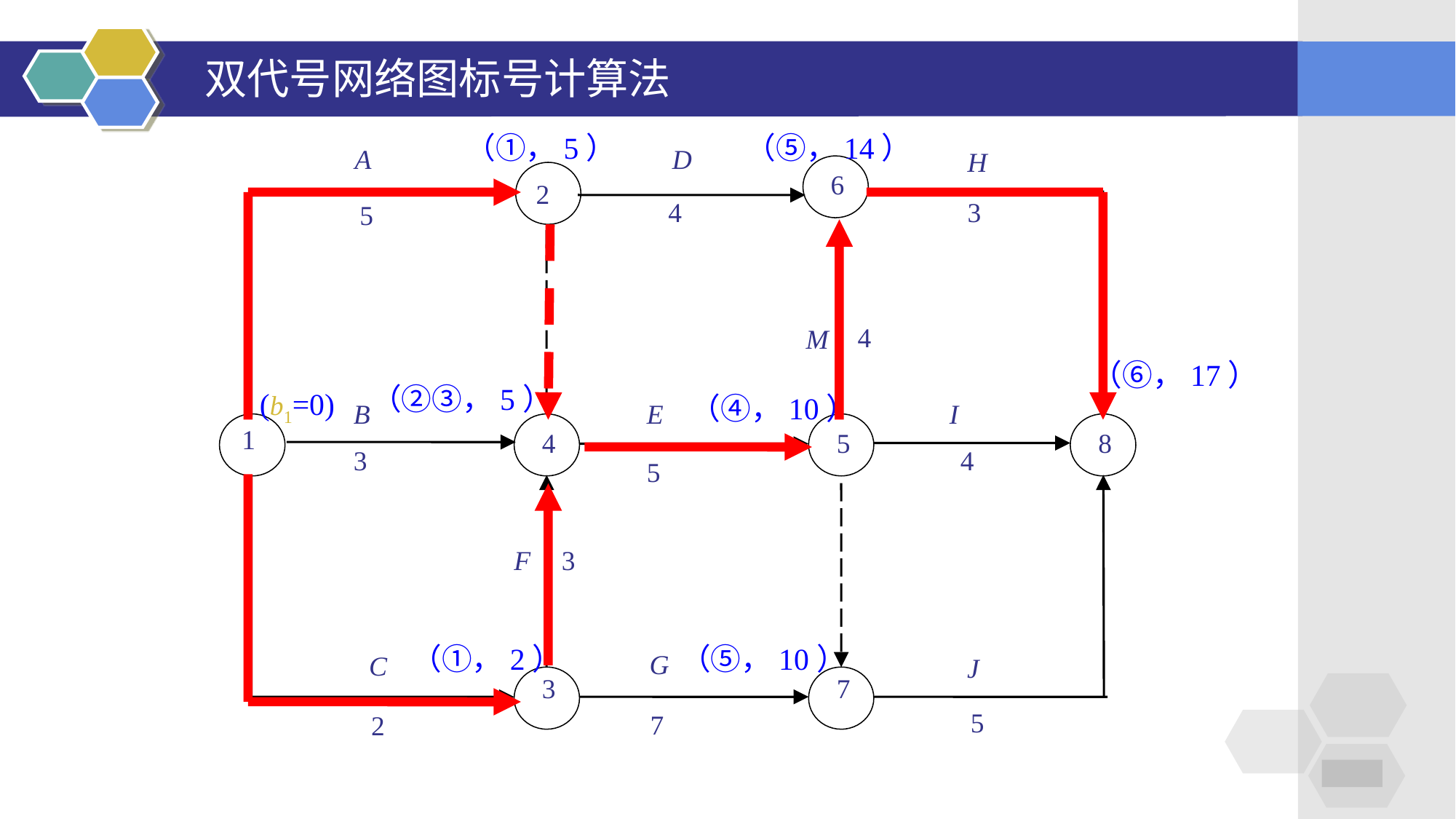

# 双代号网络图标号计算法
（①，5）
（⑤，14）
A
D
H

2
6

4
3
5

4
M
B
E
 I

1
4
5
8

3

4
5

F
3
G
C
J

3
7

5
7
2

（⑥，17）
（②③，5）
（④，10）
 (b1=0)

（①，2）
（⑤，10）

4